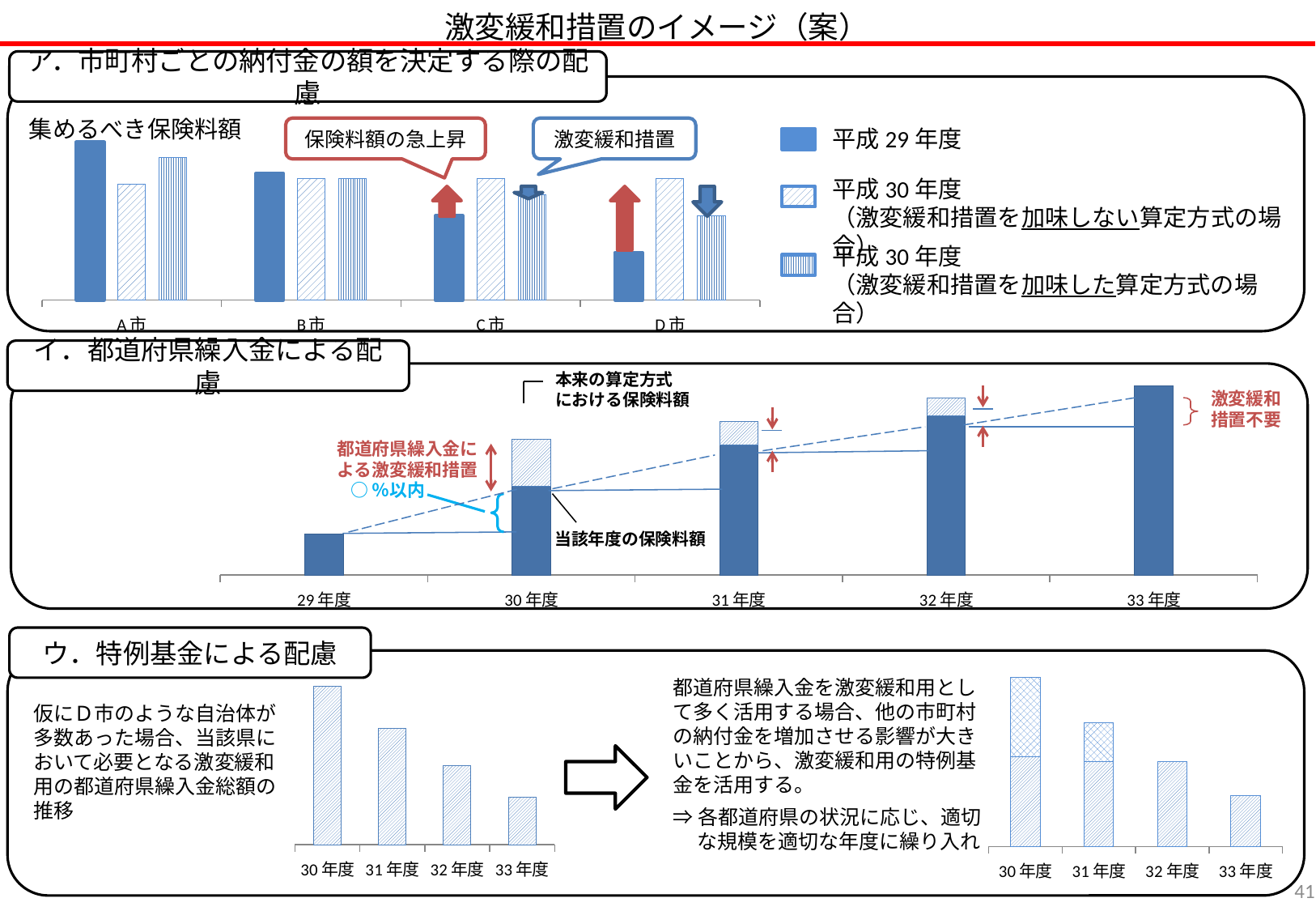

激変緩和措置のイメージ（案）
ア．市町村ごとの納付金の額を決定する際の配慮

集めるべき保険料額

### Chart

| Category |  |  |  |
|---|---|---|---|
| A市 | 30.0 | 22.0 | 27.0 |
| B市 | 24.0 | 23.0 | 23.0 |
| C市 | 16.0 | 23.0 | 20.0 |
| D市 | 9.0 | 23.0 | 16.0 |
保険料額の急上昇
激変緩和措置
平成29年度

平成30年度
（激変緩和措置を加味しない算定方式の場合）

平成30年度
（激変緩和措置を加味した算定方式の場合）

イ．都道府県繰入金による配慮
本来の算定方式
における保険料額

### Chart

| Category |  |  |
|---|---|---|
| 29年度 | 7.0 | 0.0 |
| 30年度 | 15.0 | 8.0 |
| 31年度 | 22.0 | 4.0 |
| 32年度 | 27.0 | 3.0 |
| 33年度 | 32.0 | 0.0 |
激変緩和
措置不要

都道府県繰入金による激変緩和措置
当該年度の保険料額
ウ．特例基金による配慮

### Chart

| Category |  |  |
|---|---|---|
| 30年度 | 16.0 | 14.0 |
| 31年度 | 15.0 | 7.0 |
| 32年度 | 15.0 | 0.0 |
| 33年度 | 9.0 | 0.0 |

### Chart

| Category |  |
|---|---|
| 30年度 | 30.0 |
| 31年度 | 22.0 |
| 32年度 | 15.0 |
| 33年度 | 9.0 |
都道府県繰入金を激変緩和用として多く活用する場合、他の市町村の納付金を増加させる影響が大きいことから、激変緩和用の特例基金を活用する。

⇒各都道府県の状況に応じ、適切
　 な規模を適切な年度に繰り入れ
仮にＤ市のような自治体が多数あった場合、当該県において必要となる激変緩和用の都道府県繰入金総額の推移

41